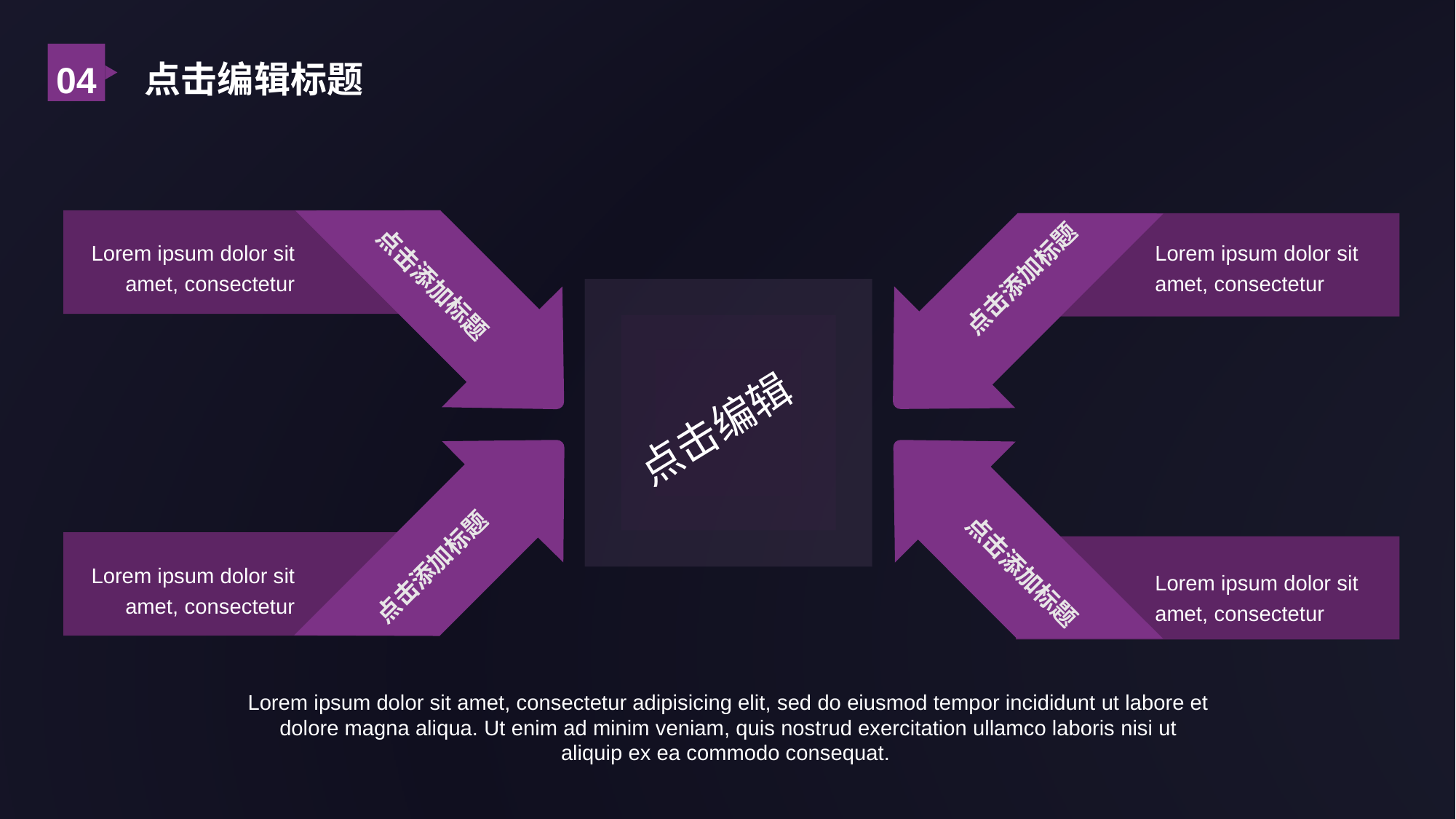

点击编辑标题
04

Lorem ipsum dolor sit amet, consectetur
Lorem ipsum dolor sit amet, consectetur
点击添加标题
点击添加标题

点击编辑

点击添加标题
点击添加标题
Lorem ipsum dolor sit amet, consectetur
Lorem ipsum dolor sit amet, consectetur
Lorem ipsum dolor sit amet, consectetur adipisicing elit, sed do eiusmod tempor incididunt ut labore et dolore magna aliqua. Ut enim ad minim veniam, quis nostrud exercitation ullamco laboris nisi ut aliquip ex ea commodo consequat.